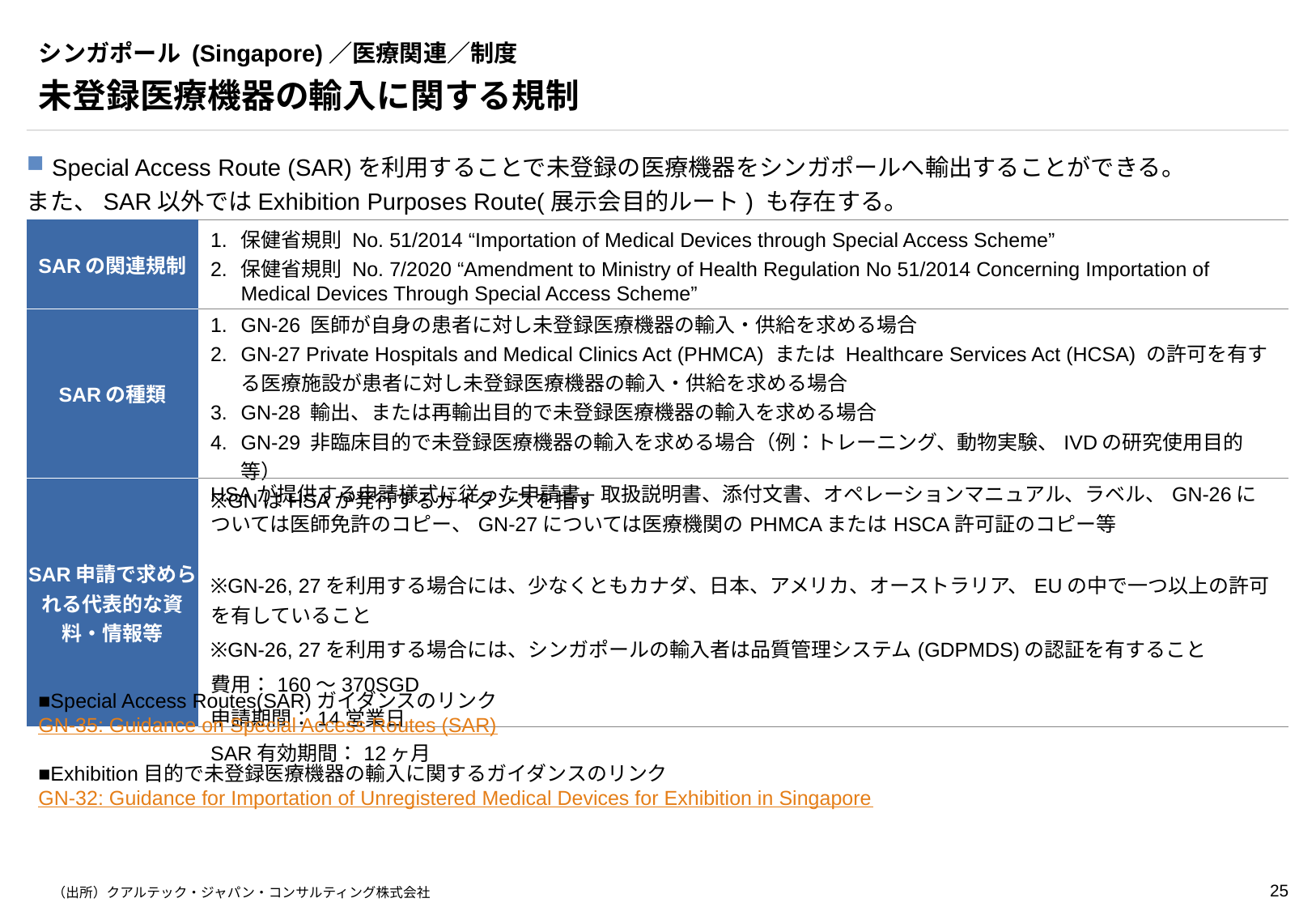

# シンガポール (Singapore)／医療関連／制度
未登録医療機器の輸入に関する規制
Special Access Route (SAR)を利用することで未登録の医療機器をシンガポールへ輸出することができる。
また、SAR以外ではExhibition Purposes Route(展示会目的ルート) も存在する。
| SARの関連規制 | 保健省規則 No. 51/2014 “Importation of Medical Devices through Special Access Scheme” 保健省規則 No. 7/2020 “Amendment to Ministry of Health Regulation No 51/2014 Concerning Importation of Medical Devices Through Special Access Scheme” |
| --- | --- |
| SARの種類 | GN-26 医師が自身の患者に対し未登録医療機器の輸入・供給を求める場合 GN-27 Private Hospitals and Medical Clinics Act (PHMCA) または Healthcare Services Act (HCSA) の許可を有する医療施設が患者に対し未登録医療機器の輸入・供給を求める場合 GN-28 輸出、または再輸出目的で未登録医療機器の輸入を求める場合 GN-29 非臨床目的で未登録医療機器の輸入を求める場合（例：トレーニング、動物実験、IVDの研究使用目的等） ※GNはHSAが発行するガイダンスを指す |
| SAR申請で求められる代表的な資料・情報等 | HSAが提供する申請様式に従った申請書、取扱説明書、添付文書、オペレーションマニュアル、ラベル、GN-26については医師免許のコピー、GN-27については医療機関のPHMCAまたはHSCA許可証のコピー等 ※GN-26, 27を利用する場合には、少なくともカナダ、日本、アメリカ、オーストラリア、EUの中で一つ以上の許可を有していること ※GN-26, 27を利用する場合には、シンガポールの輸入者は品質管理システム(GDPMDS)の認証を有すること 費用：160〜370SGD 申請期間：14営業日 SAR有効期間：12ヶ月 |
■Special Access Routes(SAR)ガイダンスのリンク
GN-35: Guidance on Special Access Routes (SAR)

■Exhibition目的で未登録医療機器の輸入に関するガイダンスのリンク
GN-32: Guidance for Importation of Unregistered Medical Devices for Exhibition in Singapore
（出所）クアルテック・ジャパン・コンサルティング株式会社